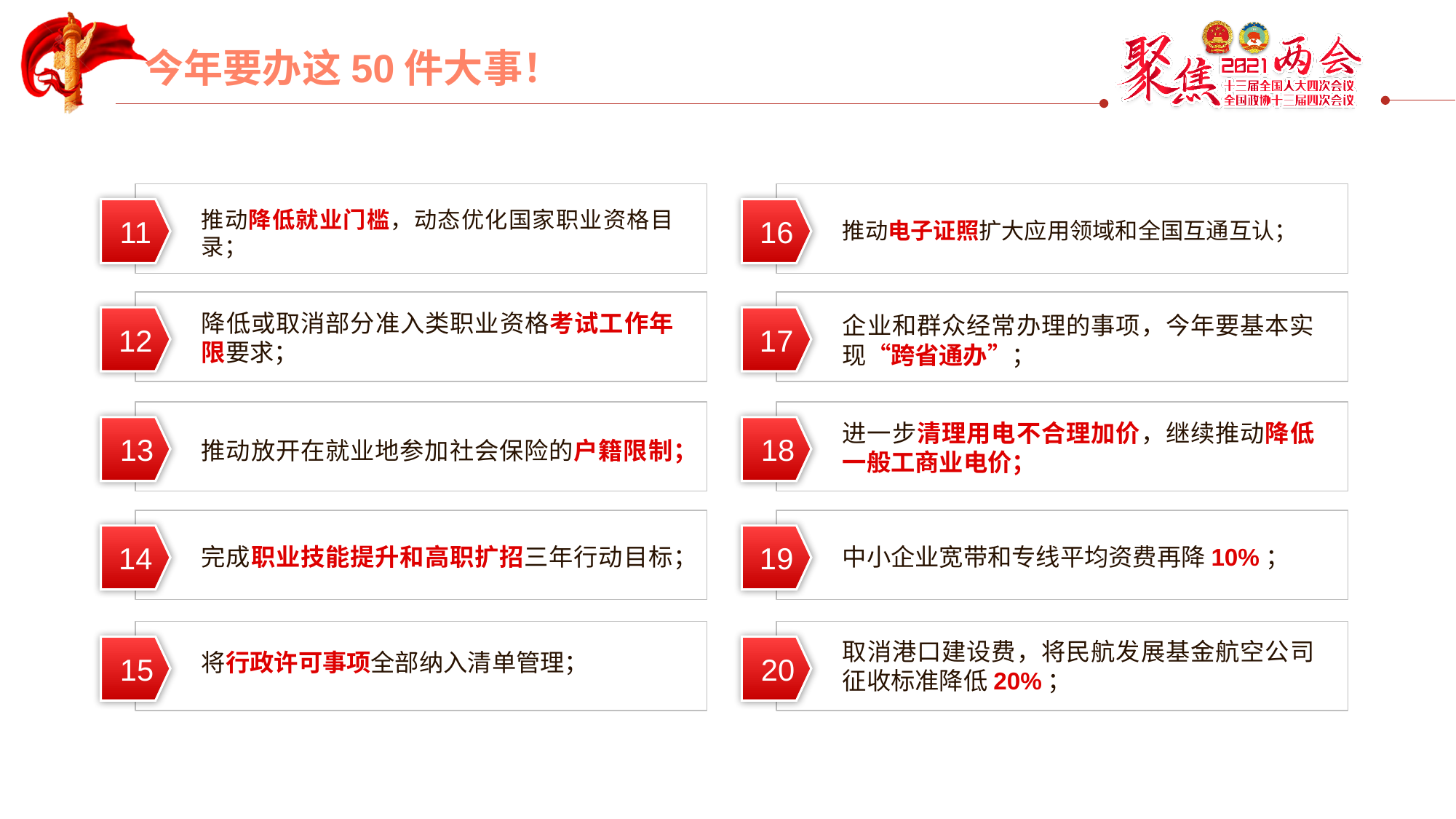

11

16
推动降低就业门槛，动态优化国家职业资格目录；
推动电子证照扩大应用领域和全国互通互认；

降低或取消部分准入类职业资格考试工作年限要求；
企业和群众经常办理的事项，今年要基本实现“跨省通办”；

12

17

进一步清理用电不合理加价，继续推动降低一般工商业电价；

13

18
推动放开在就业地参加社会保险的户籍限制；

14

19
完成职业技能提升和高职扩招三年行动目标；
中小企业宽带和专线平均资费再降10%；

取消港口建设费，将民航发展基金航空公司征收标准降低20%；

15

20
将行政许可事项全部纳入清单管理；